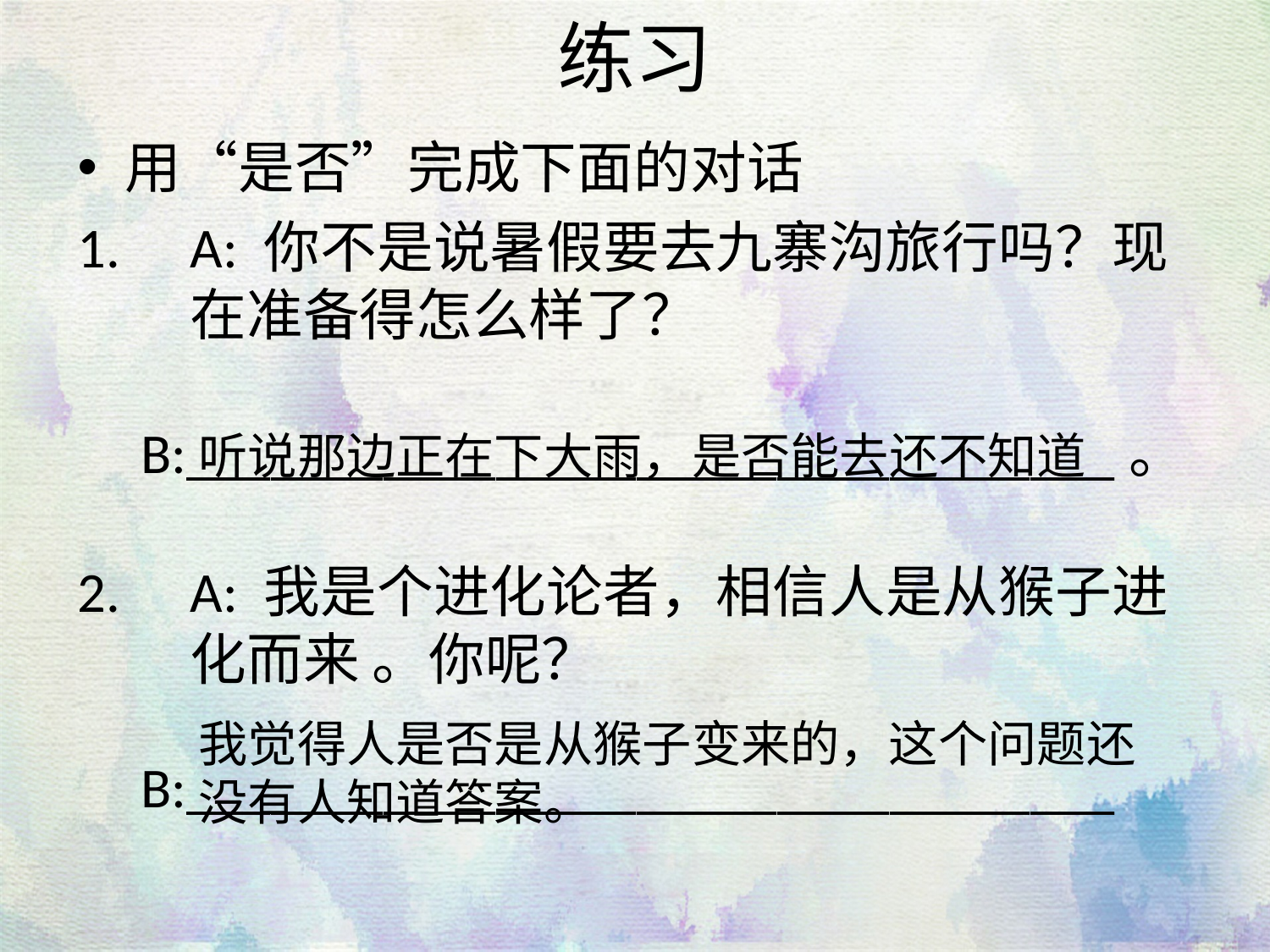

# 练习
用“是否”完成下面的对话
A: 你不是说暑假要去九寨沟旅行吗？现在准备得怎么样了？

     B:_________________________________。

A: 我是个进化论者，相信人是从猴子进化而来 。你呢？

     B:_________________________________

听说那边正在下大雨，是否能去还不知道
我觉得人是否是从猴子变来的，这个问题还没有人知道答案。